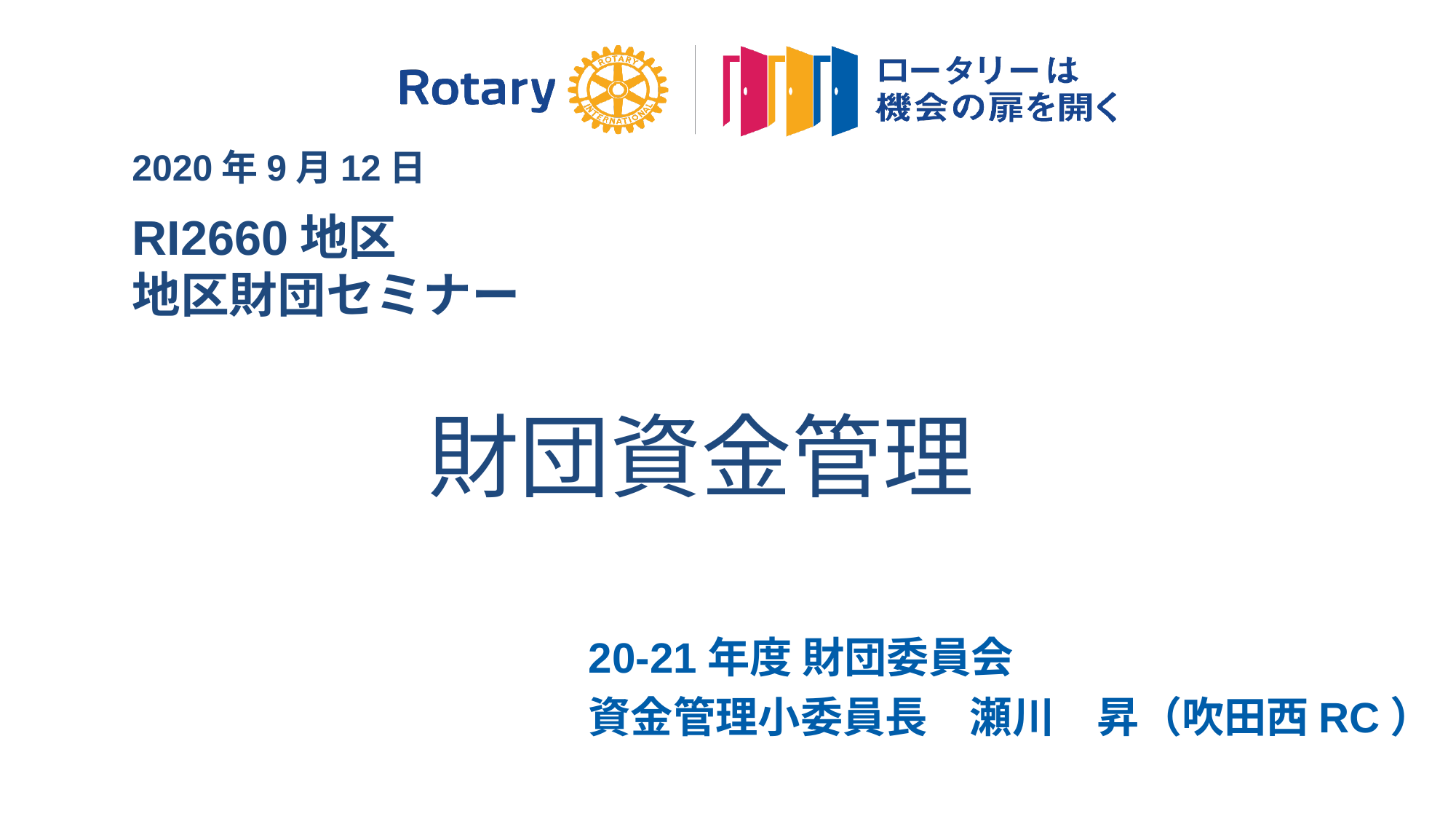

2020年9月12日
RI2660地区
地区財団セミナー

財団資金管理
20-21年度 財団委員会
資金管理小委員長　瀬川　昇（吹田西RC）